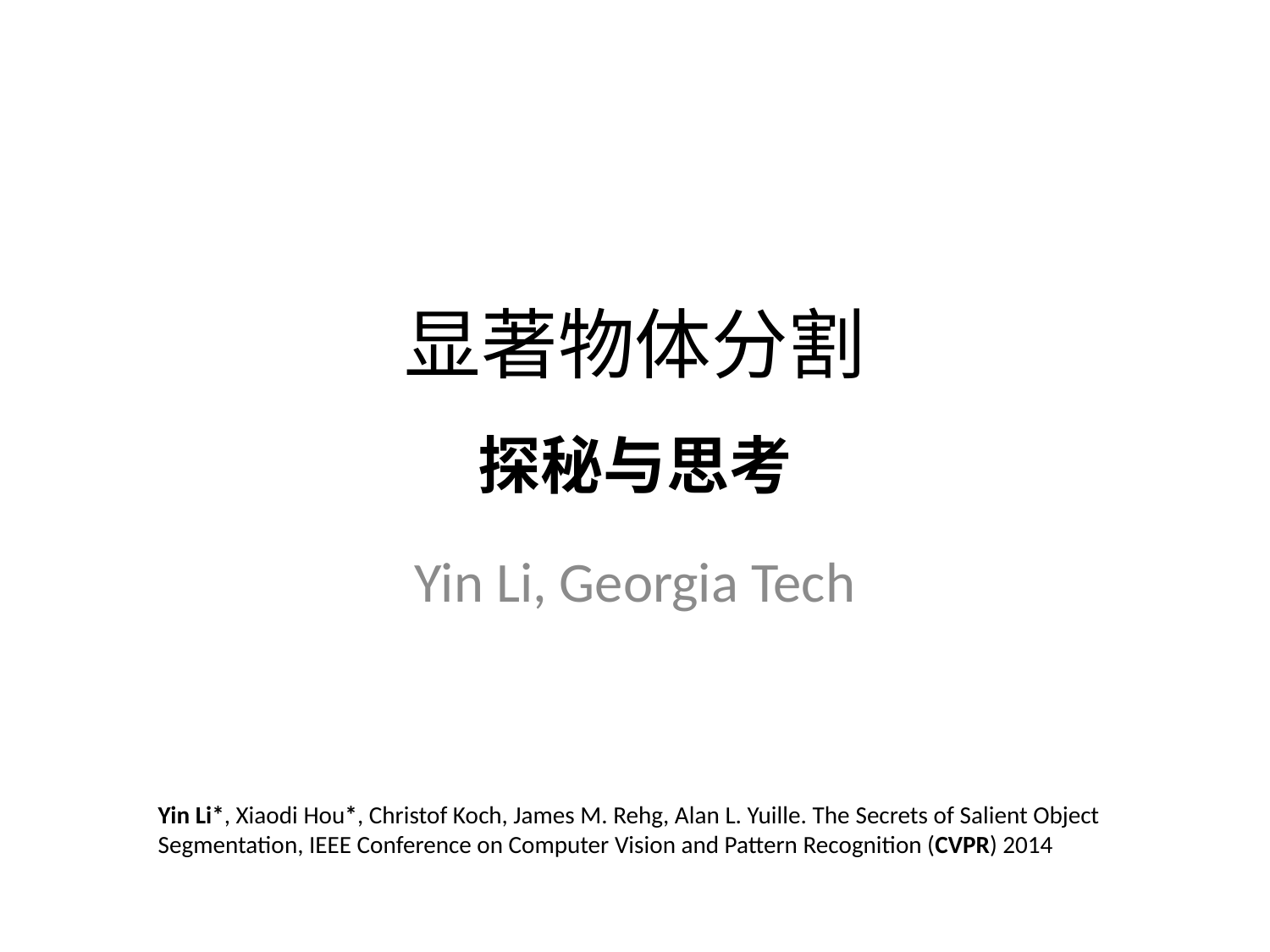

# 显著物体分割 探秘与思考
Yin Li, Georgia Tech
Yin Li*, Xiaodi Hou*, Christof Koch, James M. Rehg, Alan L. Yuille. The Secrets of Salient Object Segmentation, IEEE Conference on Computer Vision and Pattern Recognition (CVPR) 2014